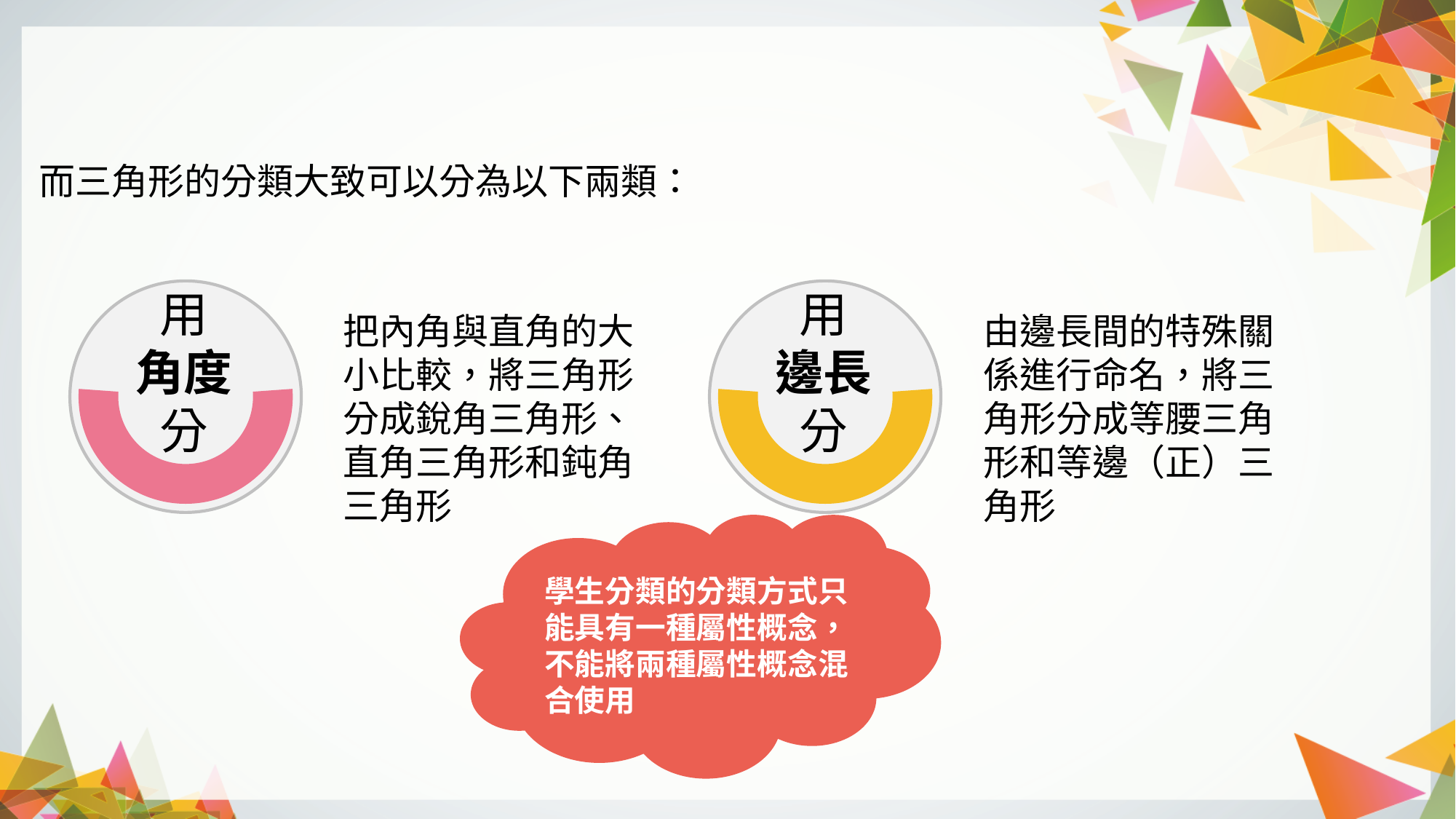

而三角形的分類大致可以分為以下兩類：

把內角與直角的大小比較，將三角形分成銳角三角形、直角三角形和鈍角三角形
用
角度
分

由邊長間的特殊關係進行命名，將三角形分成等腰三角形和等邊（正）三角形
用
邊長
分

學生分類的分類方式只能具有一種屬性概念，不能將兩種屬性概念混合使用